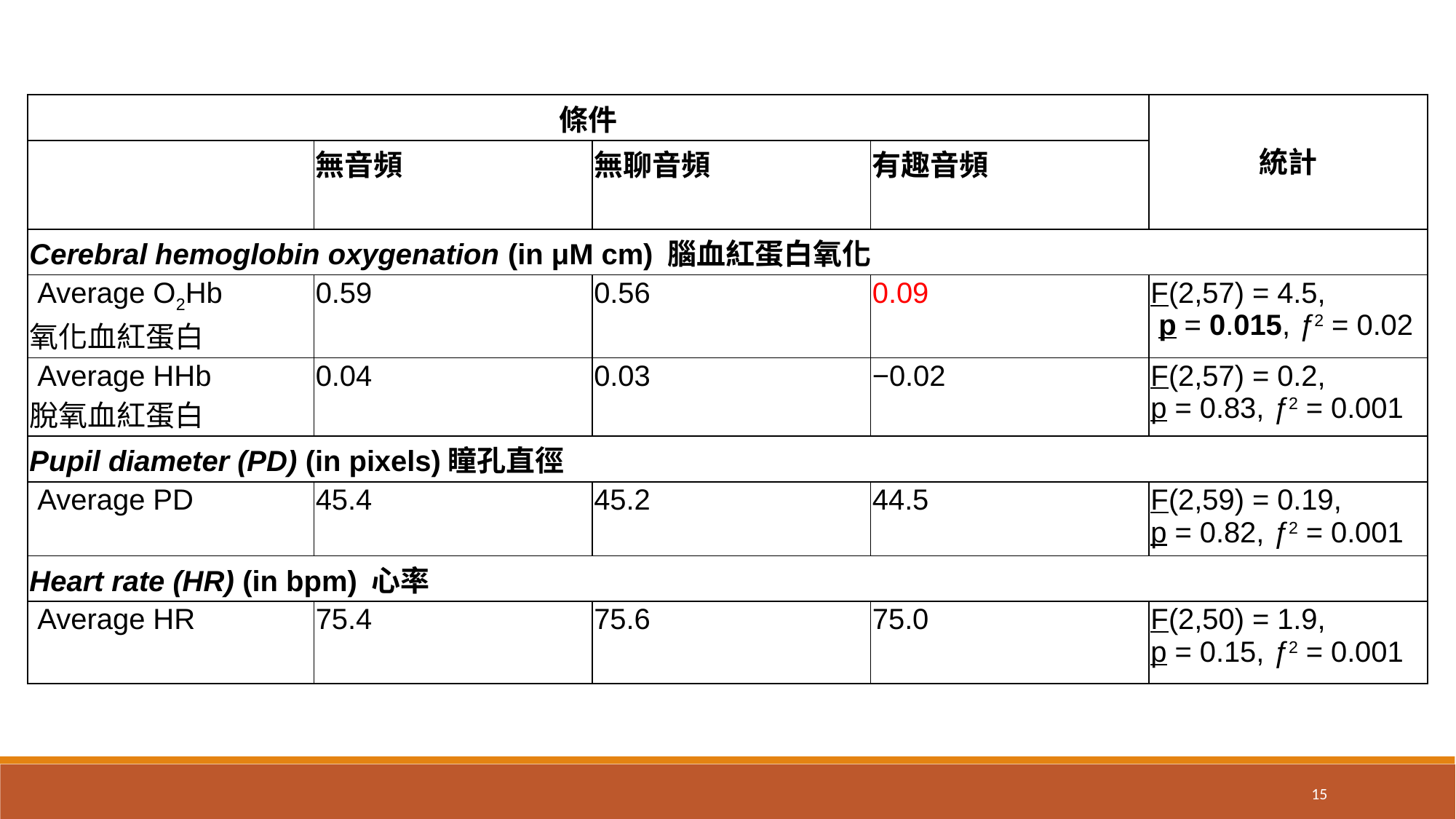

| 條件 |  |  |  | 統計 |
| --- | --- | --- | --- | --- |
|  | 無音頻 | 無聊音頻 | 有趣音頻 |  |
| Cerebral hemoglobin oxygenation (in μM cm) 腦血紅蛋白氧化 |  |  |  |  |
| Average O2Hb 氧化血紅蛋白 | 0.59 | 0.56 | 0.09 | F(2,57) = 4.5,  p = 0.015, ƒ2 = 0.02 |
| Average HHb 脫氧血紅蛋白 | 0.04 | 0.03 | −0.02 | F(2,57) = 0.2,  p = 0.83, ƒ2 = 0.001 |
| Pupil diameter (PD) (in pixels)瞳孔直徑 |  |  |  |  |
| Average PD | 45.4 | 45.2 | 44.5 | F(2,59) = 0.19,  p = 0.82, ƒ2 = 0.001 |
| Heart rate (HR) (in bpm) 心率 |  |  |  |  |
| Average HR | 75.4 | 75.6 | 75.0 | F(2,50) = 1.9,  p = 0.15, ƒ2 = 0.001 |
15